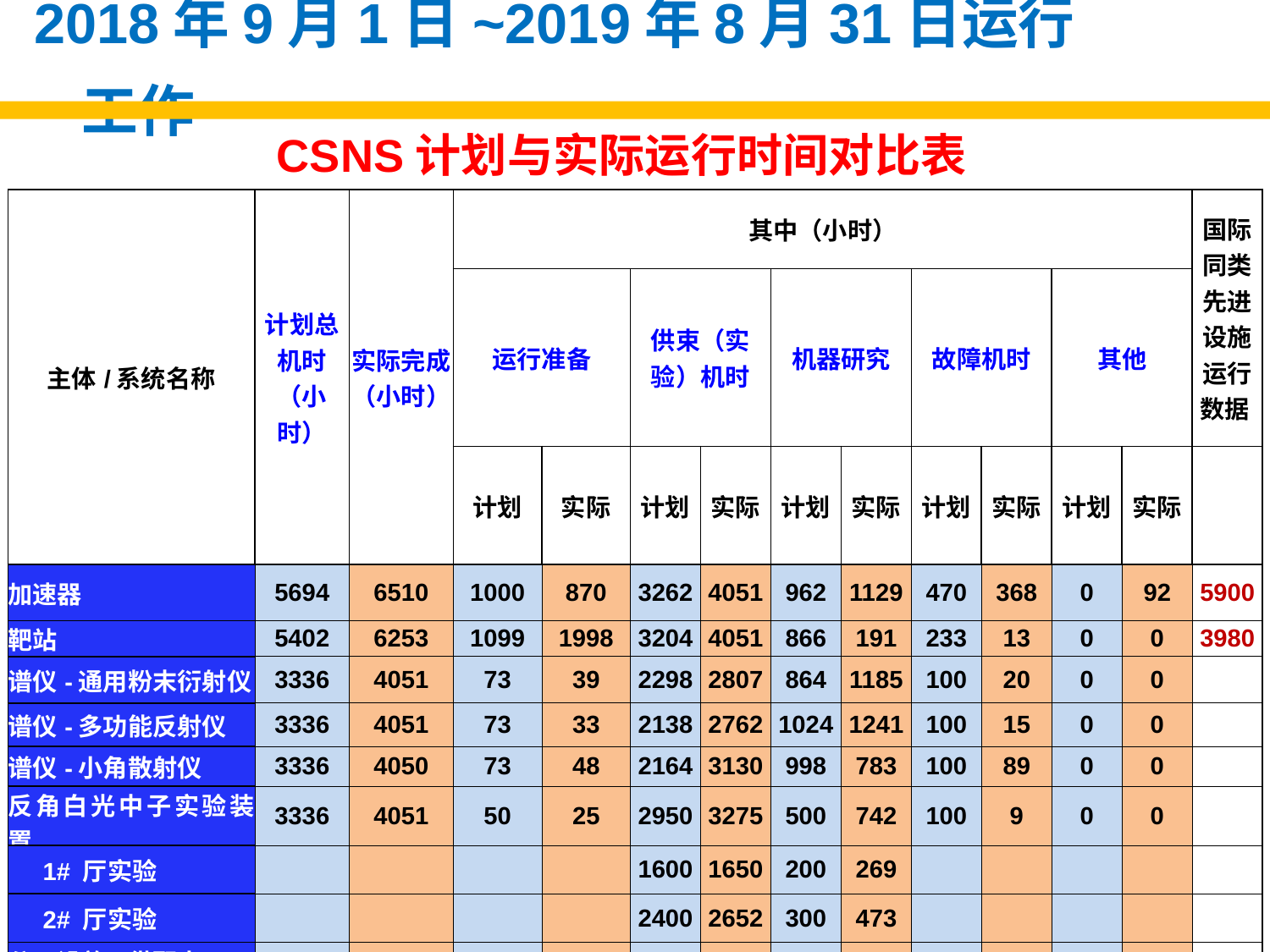

2018年9月1日~2019年8月31日运行工作

CSNS计划与实际运行时间对比表

| 主体/系统名称 | 计划总机时（小时） | 实际完成（小时） | 其中（小时） |  |  |  |  |  |  |  |  |  | 国际同类先进设施运行数据 |
| --- | --- | --- | --- | --- | --- | --- | --- | --- | --- | --- | --- | --- | --- |
|  |  |  | 运行准备 |  | 供束（实验）机时 |  | 机器研究 |  | 故障机时 |  | 其他 |  |  |
|  |  |  | 计划 | 实际 | 计划 | 实际 | 计划 | 实际 | 计划 | 实际 | 计划 | 实际 |  |
| 加速器 | 5694 | 6510 | 1000 | 870 | 3262 | 4051 | 962 | 1129 | 470 | 368 | 0 | 92 | 5900 |
| 靶站 | 5402 | 6253 | 1099 | 1998 | 3204 | 4051 | 866 | 191 | 233 | 13 | 0 | 0 | 3980 |
| 谱仪-通用粉末衍射仪 | 3336 | 4051 | 73 | 39 | 2298 | 2807 | 864 | 1185 | 100 | 20 | 0 | 0 |  |
| 谱仪-多功能反射仪 | 3336 | 4051 | 73 | 33 | 2138 | 2762 | 1024 | 1241 | 100 | 15 | 0 | 0 |  |
| 谱仪-小角散射仪 | 3336 | 4050 | 73 | 48 | 2164 | 3130 | 998 | 783 | 100 | 89 | 0 | 0 |  |
| 反角白光中子实验装置 | 3336 | 4051 | 50 | 25 | 2950 | 3275 | 500 | 742 | 100 | 9 | 0 | 0 |  |
| 1# 厅实验 |  |  |  |  | 1600 | 1650 | 200 | 269 |  |  |  |  |  |
| 2# 厅实验 |  |  |  |  | 2400 | 2652 | 300 | 473 |  |  |  |  |  |
| 公用设施-供配电 | 8600 | 8616 |  |  |  |  |  |  |  |  |  |  |  |
| 公用设施-水冷 | 6958 | 7776 |  |  |  |  |  |  |  |  |  |  |  |
| 公用设施-空调及空压 | 8760 | 8760 |  |  |  |  |  |  |  |  |  |  |  |
注：国际同类先进设施运行数据，以J-PARC2017年度运行数据为参考
14